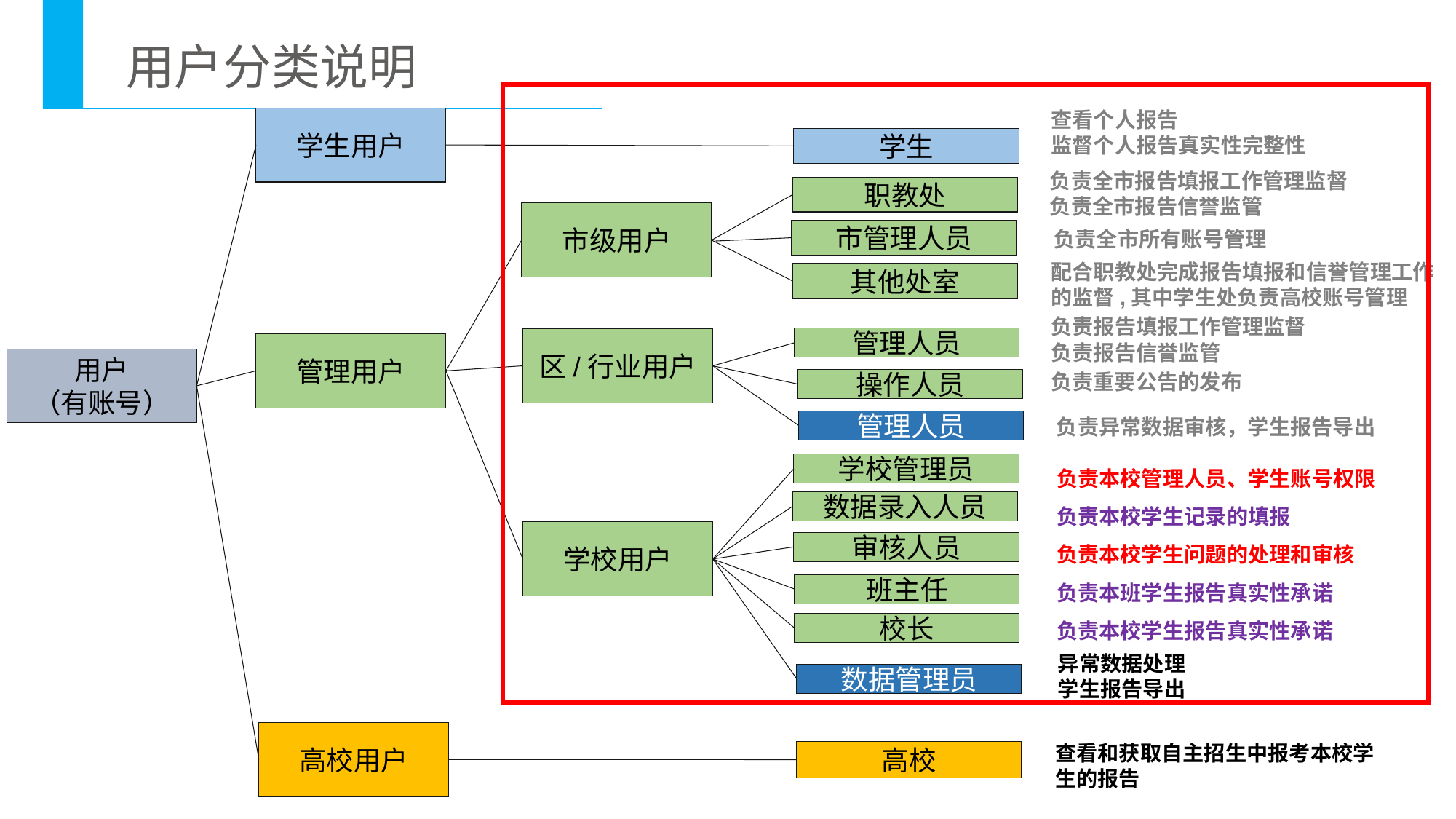

用户分类说明

查看个人报告
监督个人报告真实性完整性
学生用户
学生
负责全市报告填报工作管理监督
负责全市报告信誉监管
职教处
市级用户
市管理人员
负责全市所有账号管理

配合职教处完成报告填报和信誉管理工作的监督,其中学生处负责高校账号管理

其他处室
负责报告填报工作管理监督
负责报告信誉监管
管理人员
区/行业用户
管理用户
用户
（有账号）
负责重要公告的发布
操作人员
负责异常数据审核，学生报告导出
管理人员
负责本校管理人员、学生账号权限
负责本校学生记录的填报
负责本校学生问题的处理和审核
负责本班学生报告真实性承诺
负责本校学生报告真实性承诺

学校管理员
数据录入人员
学校用户
审核人员
班主任
校长
异常数据处理
学生报告导出
数据管理员
高校用户
查看和获取自主招生中报考本校学生的报告
高校